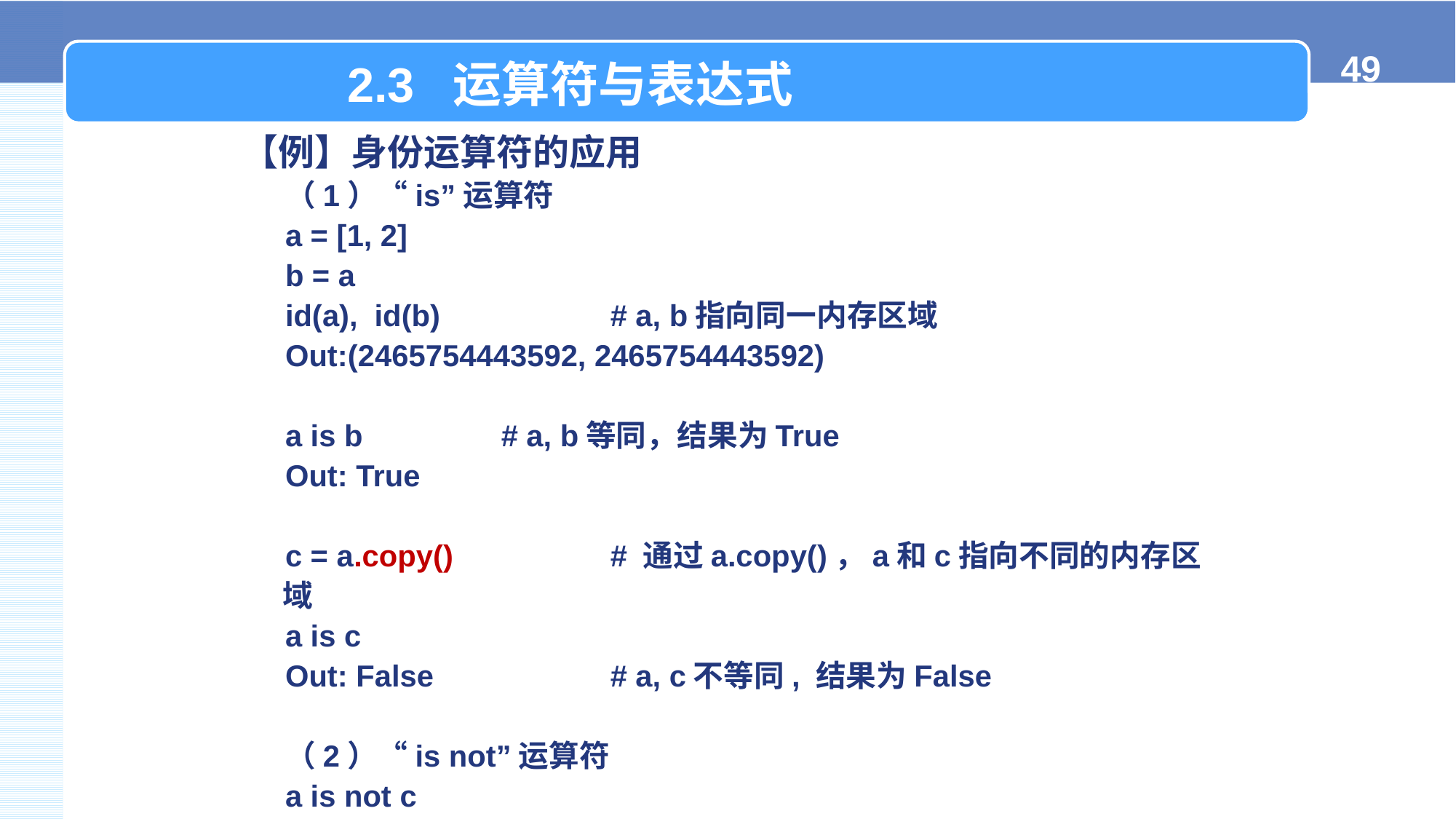

2.3  运算符与表达式
【例】身份运算符的应用
（1）“is”运算符
a = [1, 2]
b = a
id(a),  id(b) 		# a, b指向同一内存区域
Out:(2465754443592, 2465754443592)

a is b		# a, b等同，结果为True
Out: True

c = a.copy()		# 通过a.copy()，a和c指向不同的内存区域
a is c
Out: False		# a, c不等同, 结果为False

（2）“is not”运算符
a is not c
Out: True